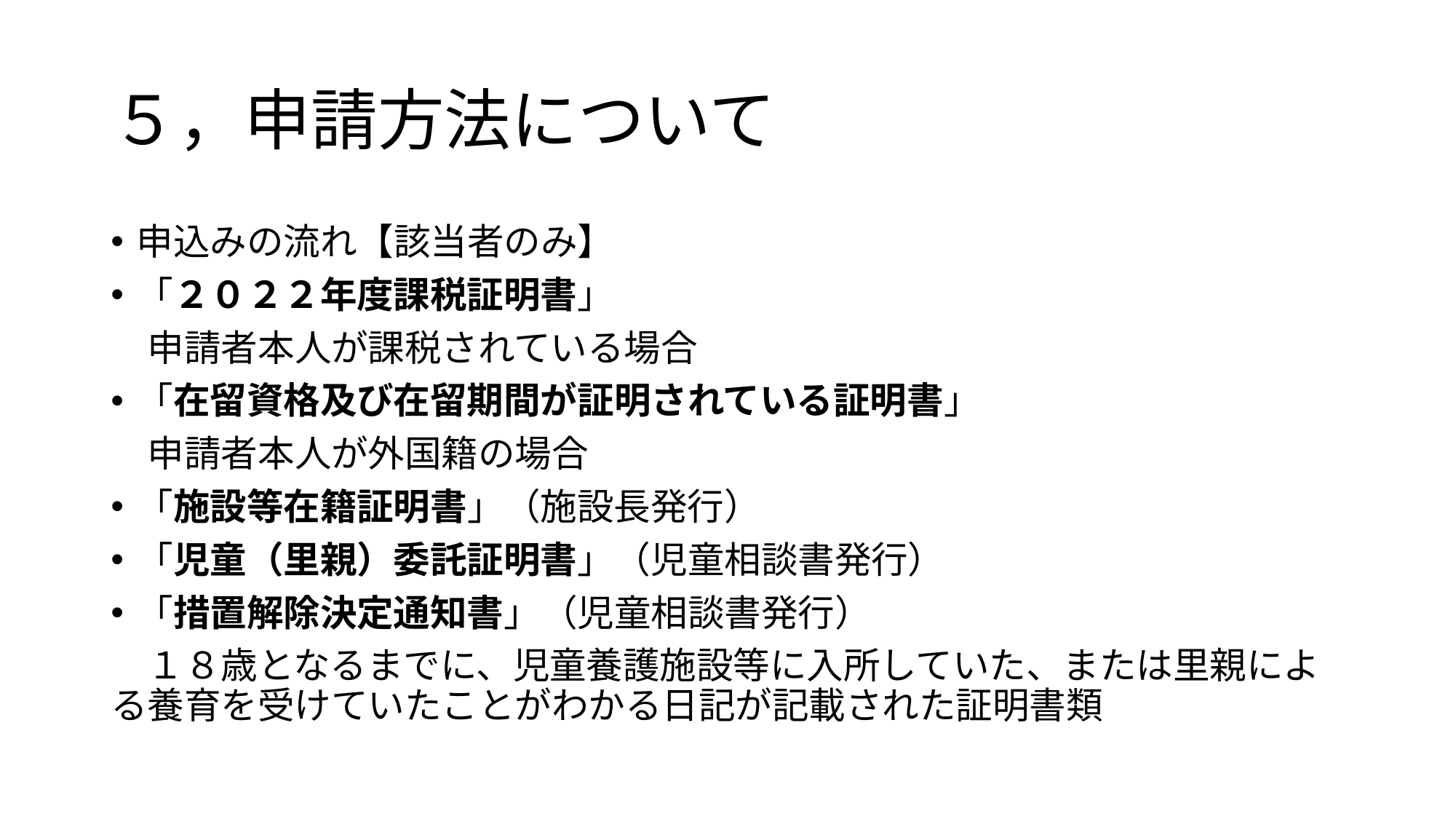

# ５，申請方法について
申込みの流れ【該当者のみ】
「２０２２年度課税証明書」
　申請者本人が課税されている場合
「在留資格及び在留期間が証明されている証明書」
　申請者本人が外国籍の場合
「施設等在籍証明書」（施設長発行）
「児童（里親）委託証明書」（児童相談書発行）
「措置解除決定通知書」（児童相談書発行）
　１８歳となるまでに、児童養護施設等に入所していた、または里親による養育を受けていたことがわかる日記が記載された証明書類